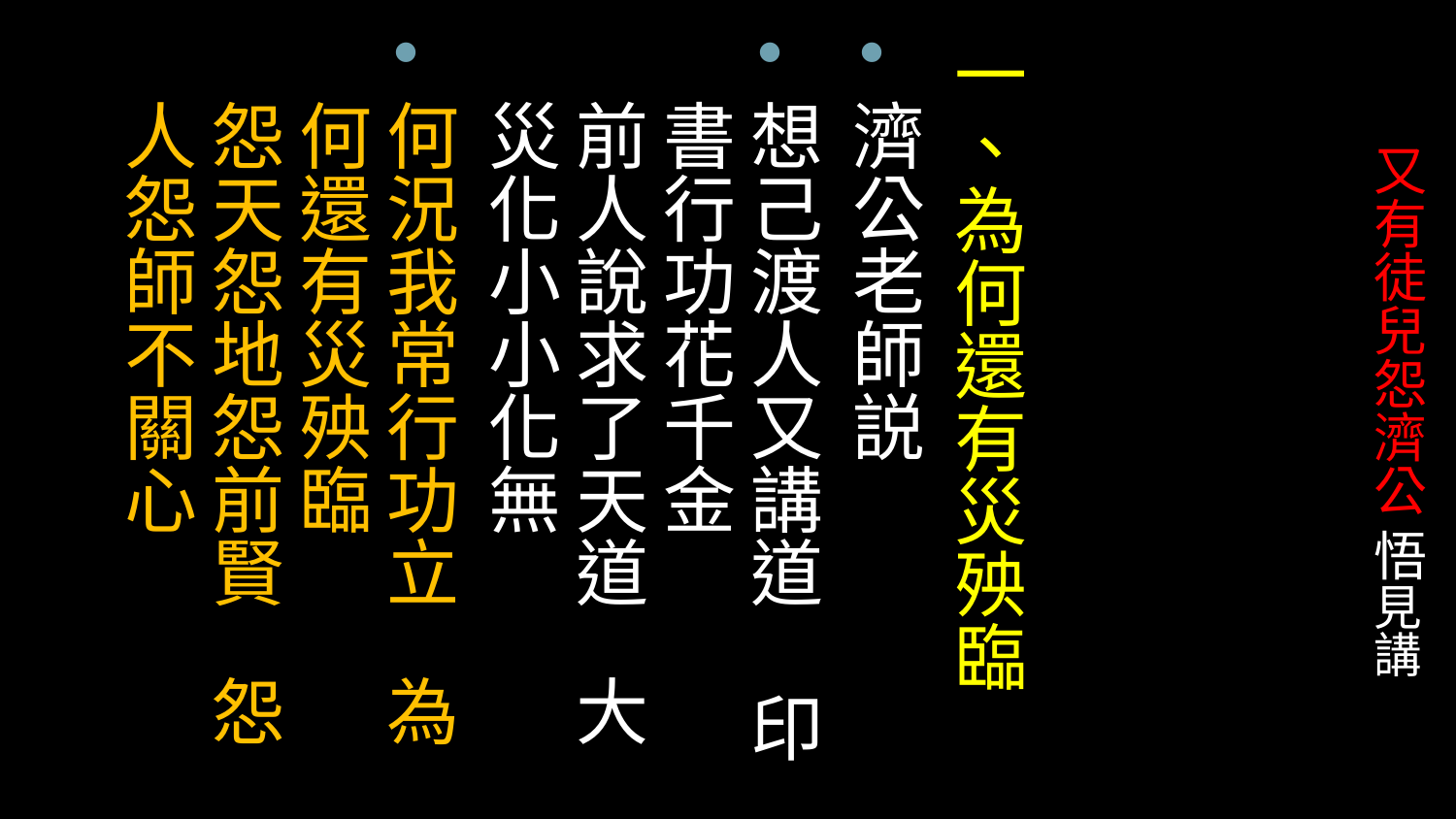

一、為何還有災殃臨
濟公老師説
想己渡人又講道     印書行功花千金
前人說求了天道    大災化小小化無
何況我常行功立    為何還有災殃臨
怨天怨地怨前賢    怨人怨師不關心

# 又有徒兒怨濟公 悟見講